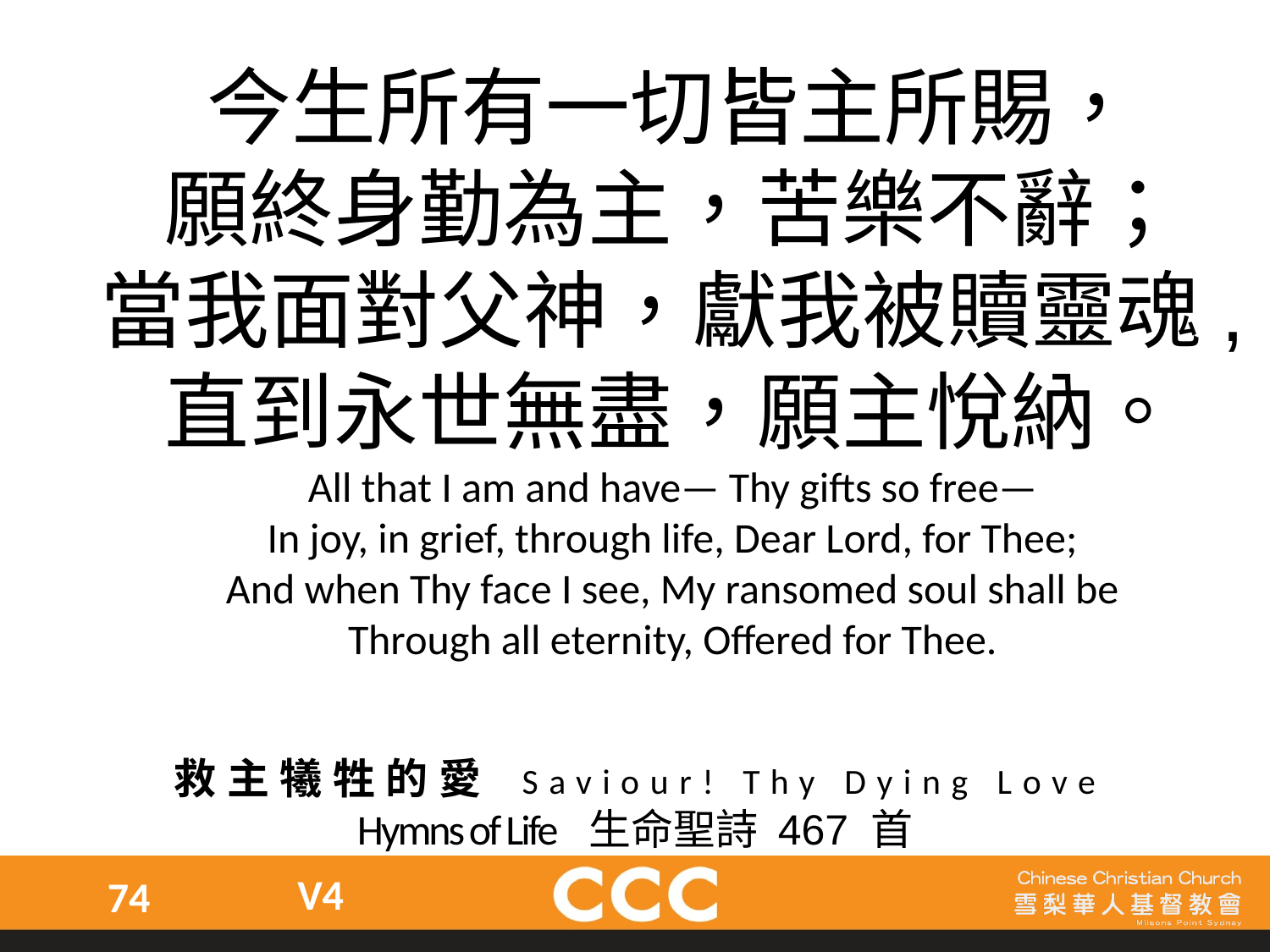

今生所有一切皆主所賜，
願終身勤為主，苦樂不辭；
當我面對父神，獻我被贖靈魂,
直到永世無盡，願主悅納。
All that I am and have— Thy gifts so free—
In joy, in grief, through life, Dear Lord, for Thee;
And when Thy face I see, My ransomed soul shall be
Through all eternity, Offered for Thee.
救主犧牲的愛 Saviour! Thy Dying Love
Hymns of Life   生命聖詩 467 首
V4
74